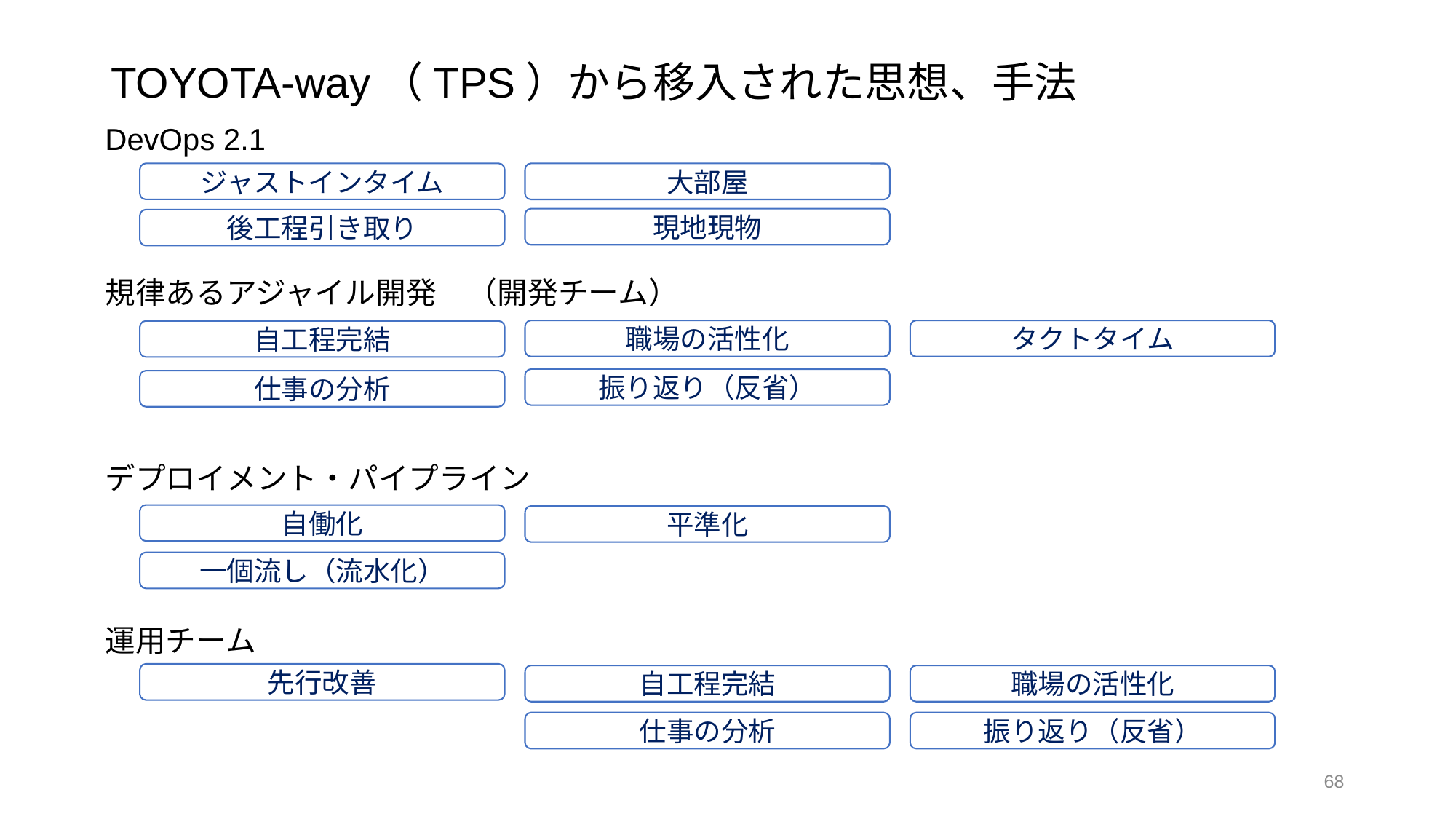

# TOYOTA-way（TPS）から移入された思想、手法
DevOps 2.1
ジャストインタイム
大部屋
現地現物
後工程引き取り
規律あるアジャイル開発　（開発チーム）
タクトタイム
職場の活性化
自工程完結
振り返り（反省）
仕事の分析
デプロイメント・パイプライン
自働化
平準化
一個流し（流水化）
運用チーム
先行改善
自工程完結
職場の活性化
振り返り（反省）
仕事の分析
68